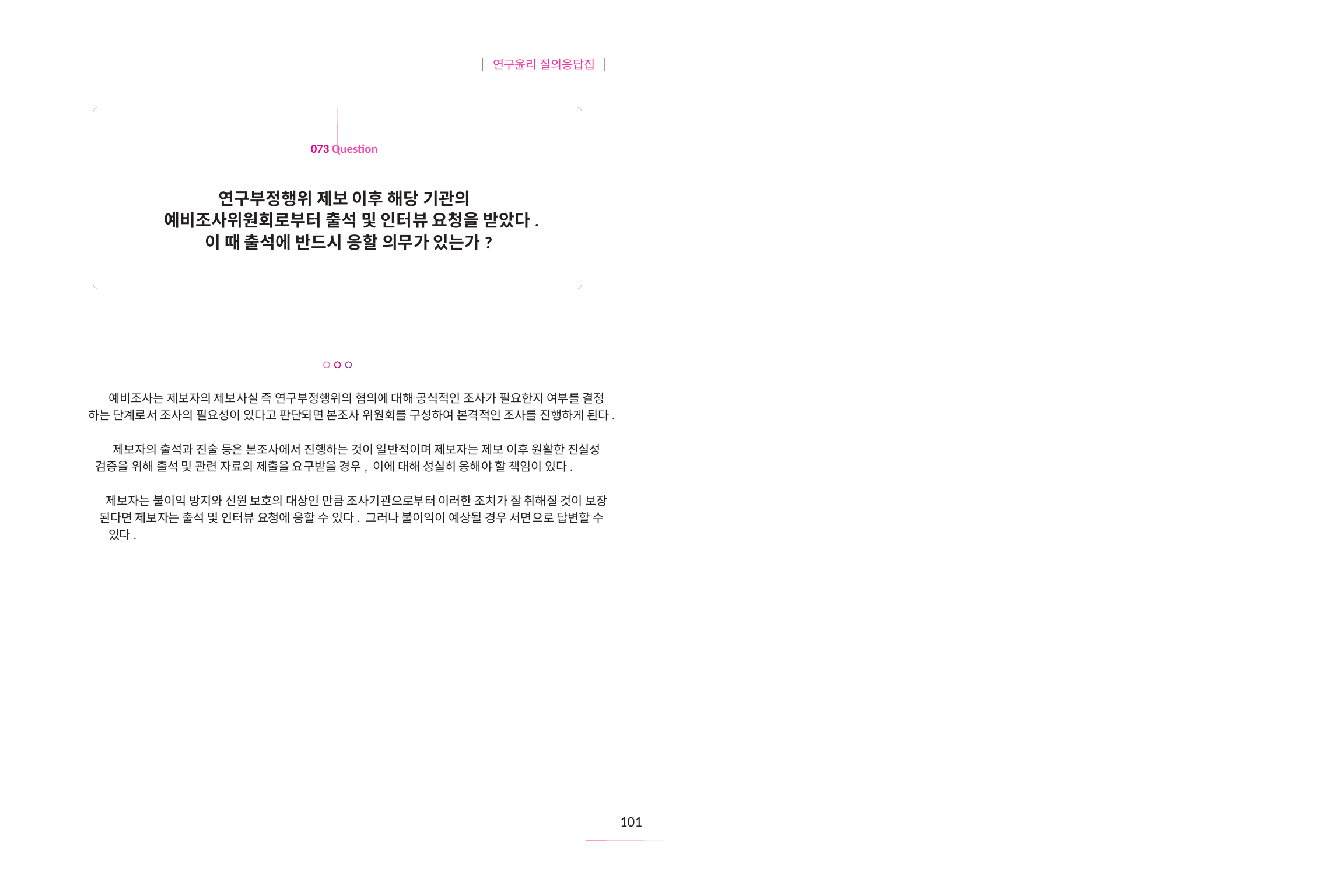

| 연구윤리 질의응답집 |

073 Question

연구부정행위 제보 이후 해당 기관의
예비조사위원회로부터 출석 및 인터뷰 요청을 받았다.
이 때 출석에 반드시 응할 의무가 있는가?

예비조사는 제보자의 제보사실 즉 연구부정행위의 혐의에 대해 공식적인 조사가 필요한지 여부를 결정
하는 단계로서 조사의 필요성이 있다고 판단되면 본조사 위원회를 구성하여 본격적인 조사를 진행하게 된다.
제보자의 출석과 진술 등은 본조사에서 진행하는 것이 일반적이며 제보자는 제보 이후 원활한 진실성
검증을 위해 출석 및 관련 자료의 제출을 요구받을 경우, 이에 대해 성실히 응해야 할 책임이 있다.
제보자는 불이익 방지와 신원 보호의 대상인 만큼 조사기관으로부터 이러한 조치가 잘 취해질 것이 보장
된다면 제보자는 출석 및 인터뷰 요청에 응할 수 있다. 그러나 불이익이 예상될 경우 서면으로 답변할 수
있다.
101